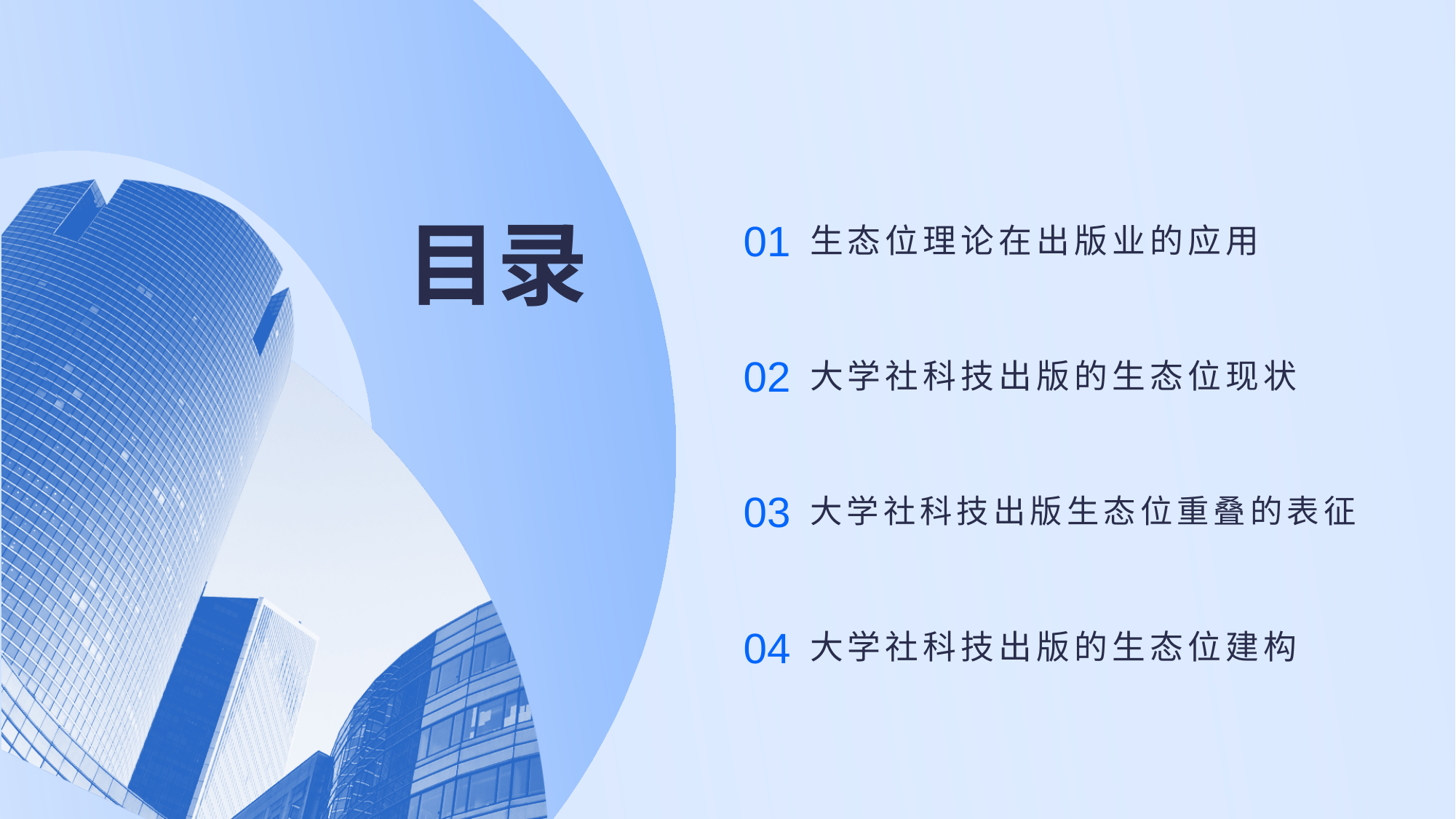

# 目录
01
生态位理论在出版业的应用
02
大学社科技出版的生态位现状
03
大学社科技出版生态位重叠的表征
04
大学社科技出版的生态位建构